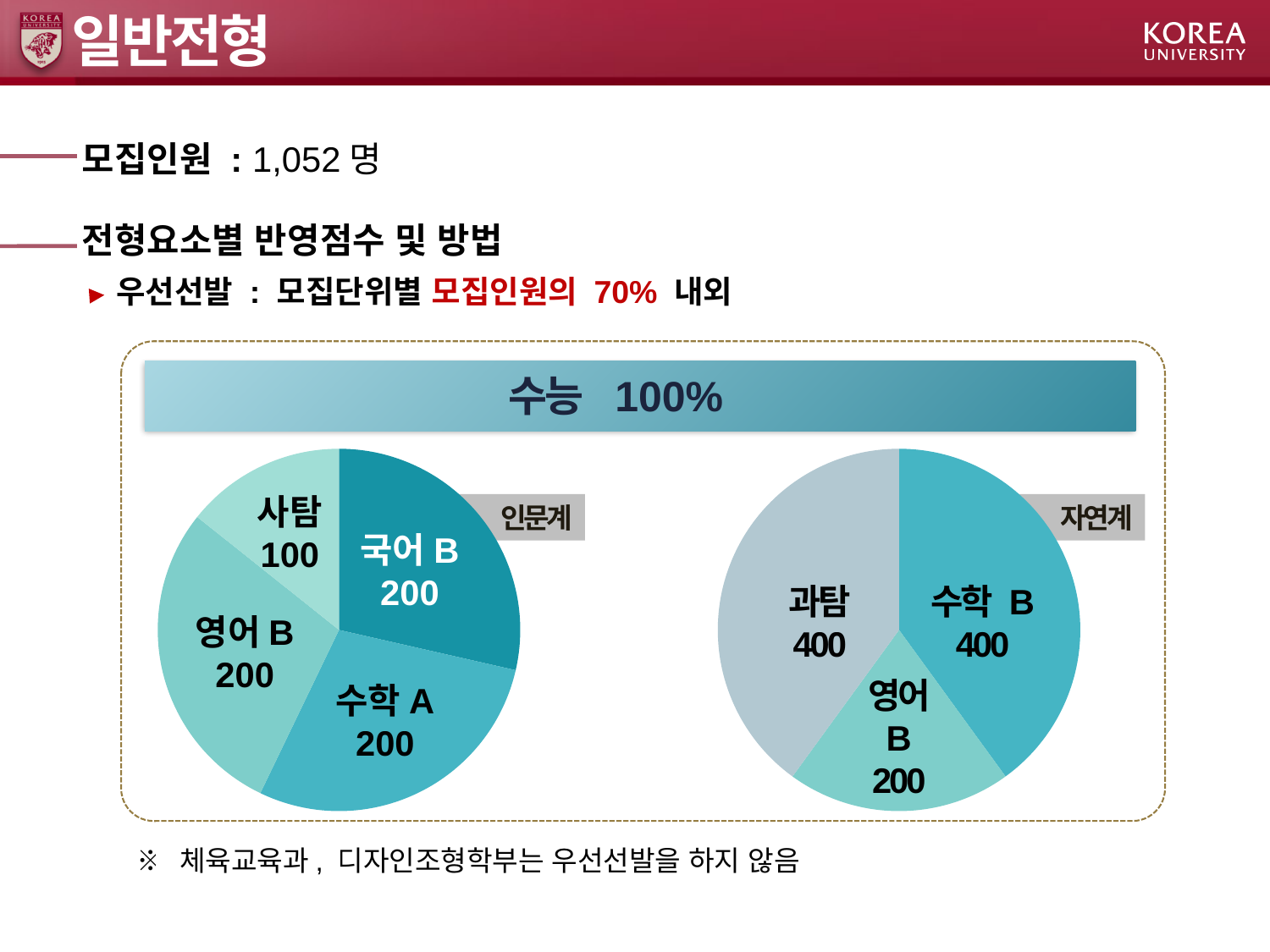

# 일반전형
모집인원 : 1,052명

전형요소별 반영점수 및 방법

   우선선발 : 모집단위별 모집인원의 70% 내외

       ※ 체육교육과, 디자인조형학부는 우선선발을 하지 않음

수능  100%

### Chart

| Category | 판매 |
|---|---|
| 1분기 | 2.0 |
| 2분기 | 2.0 |
| 3분기 | 2.0 |
| 4분기 | 1.0 |

### Chart

| Category | 판매 |
|---|---|
| 1분기 | 0.0 |
| 2분기 | 4.0 |
| 3분기 | 2.0 |
| 4분기 | 4.0 |
사탐
100
인문계
자연계
국어B
200
과탐
400
수학 B
400
영어B
200
수학A
200
영어 B
200